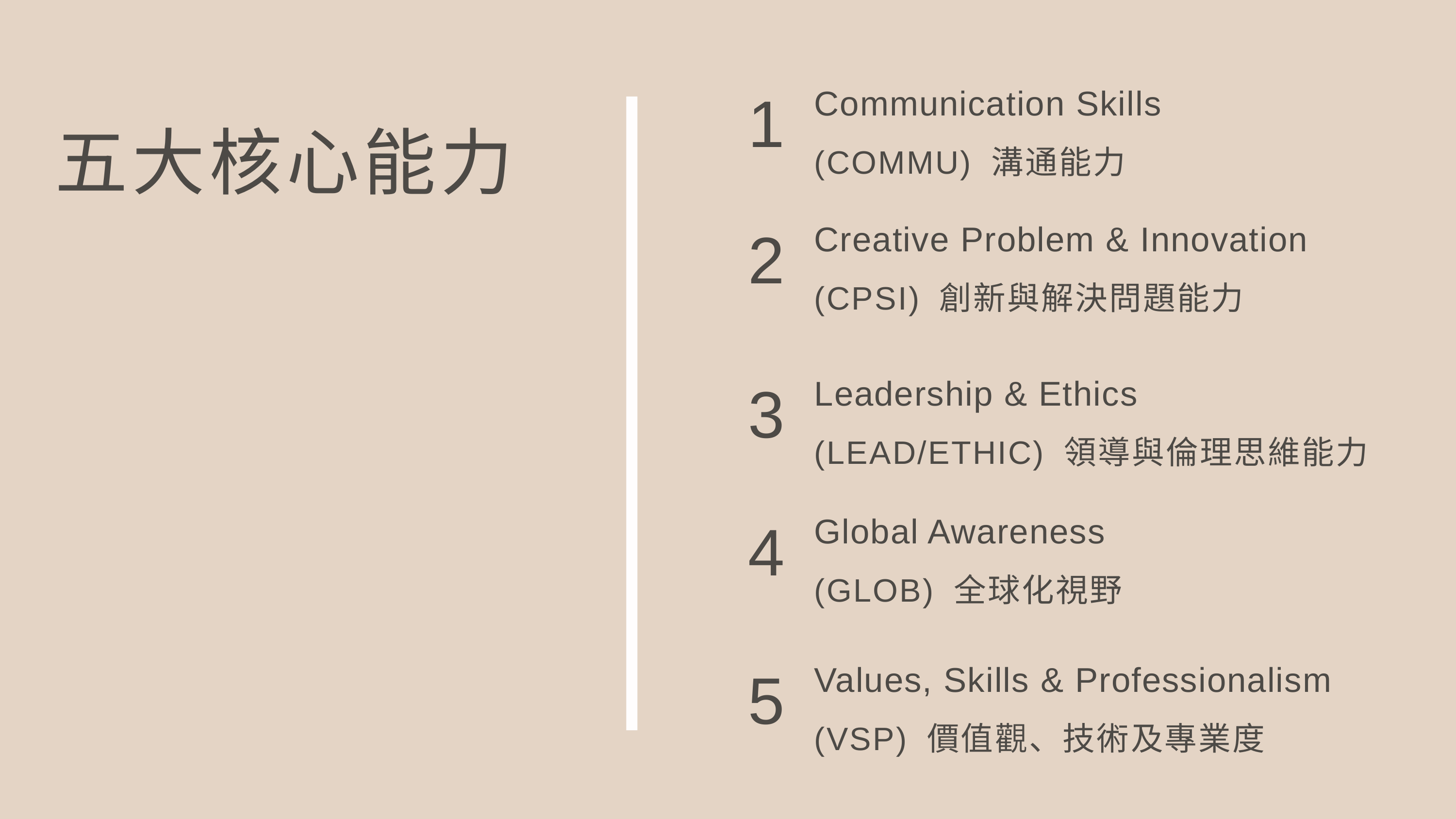

1
Communication Skills
(COMMU) 溝通能力
五大核心能力
2
Creative Problem & Innovation
(CPSI) 創新與解決問題能力
3
Leadership & Ethics
(LEAD/ETHIC) 領導與倫理思維能力

4
Global Awareness
(GLOB) 全球化視野
5
Values, Skills & Professionalism
(VSP) 價值觀、技術及專業度